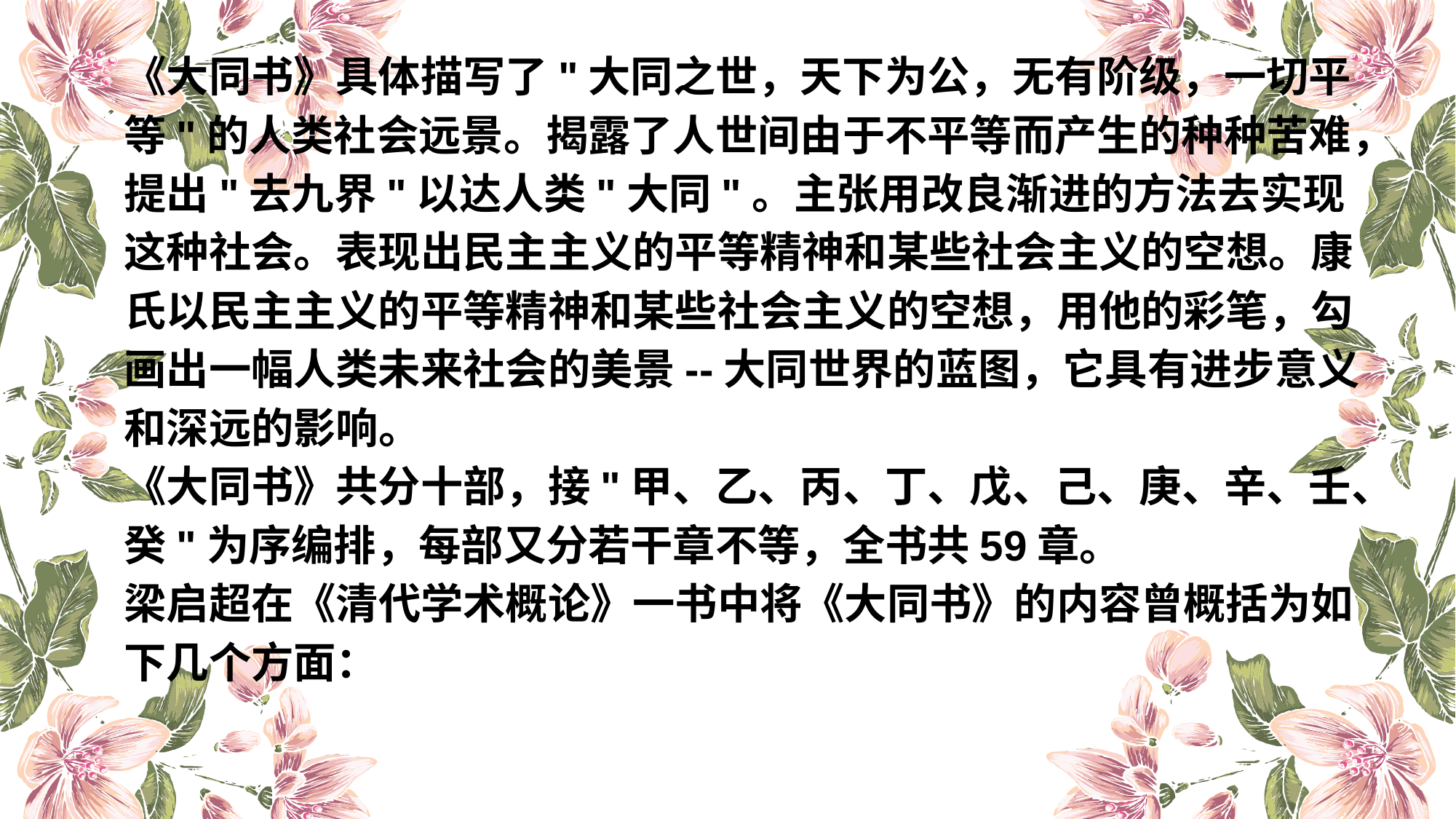

《大同书》具体描写了"大同之世，天下为公，无有阶级，一切平等"的人类社会远景。揭露了人世间由于不平等而产生的种种苦难，提出"去九界"以达人类"大同"。主张用改良渐进的方法去实现这种社会。表现出民主主义的平等精神和某些社会主义的空想。康氏以民主主义的平等精神和某些社会主义的空想，用他的彩笔，勾画出一幅人类未来社会的美景--大同世界的蓝图，它具有进步意义和深远的影响。
《大同书》共分十部，接"甲、乙、丙、丁、戊、己、庚、辛、壬、癸"为序编排，每部又分若干章不等，全书共59章。
梁启超在《清代学术概论》一书中将《大同书》的内容曾概括为如下几个方面：